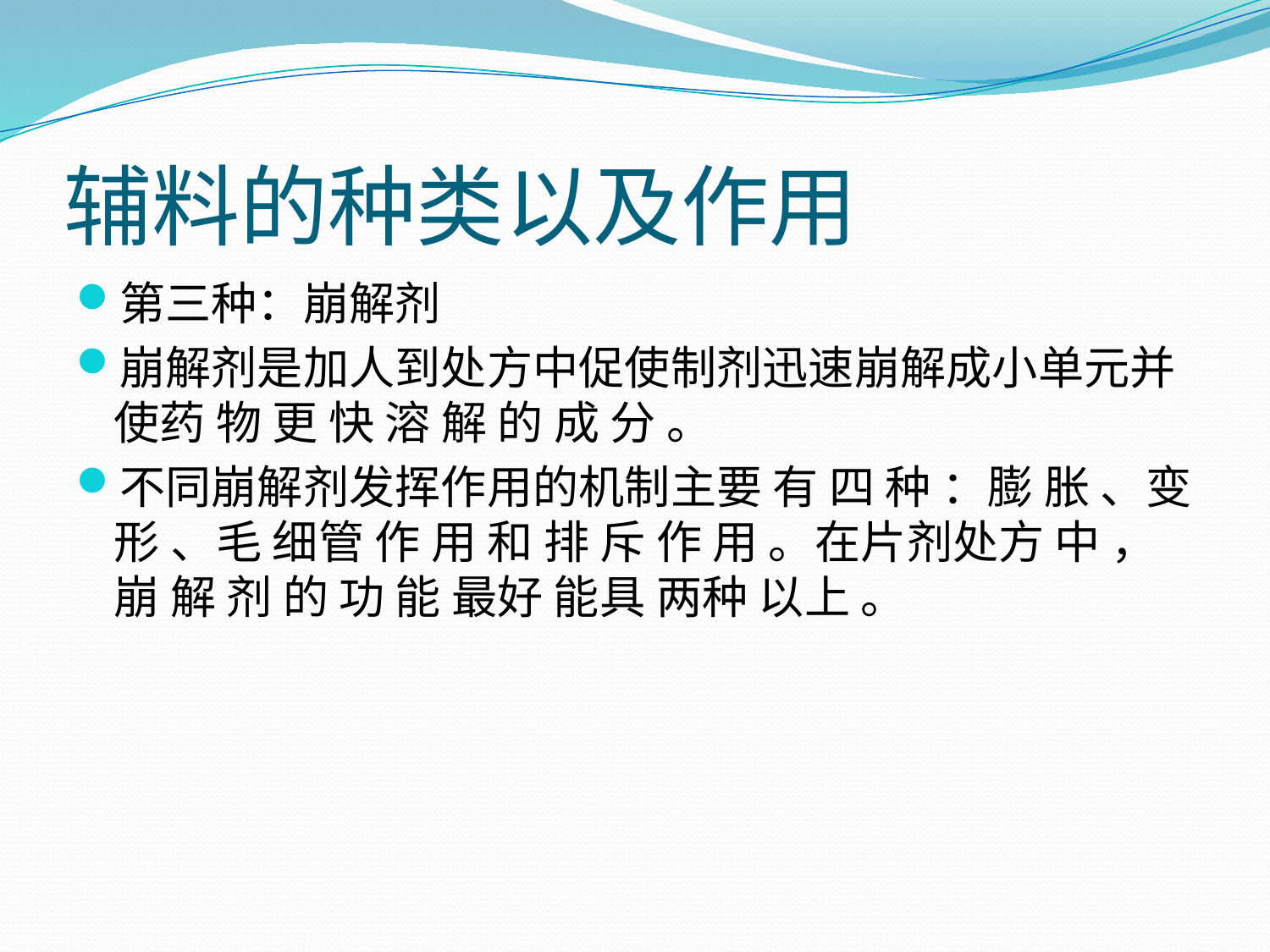

# 辅料的种类以及作用
第三种：崩解剂
崩解剂是加人到处方中促使制剂迅速崩解成小单元并使药 物 更 快 溶 解 的 成 分 。
不同崩解剂发挥作用的机制主要 有 四 种 ：膨 胀 、变 形 、毛 细管 作 用 和 排 斥 作 用 。在片剂处方 中 ，崩 解 剂 的 功 能 最好 能具 两种 以上 。